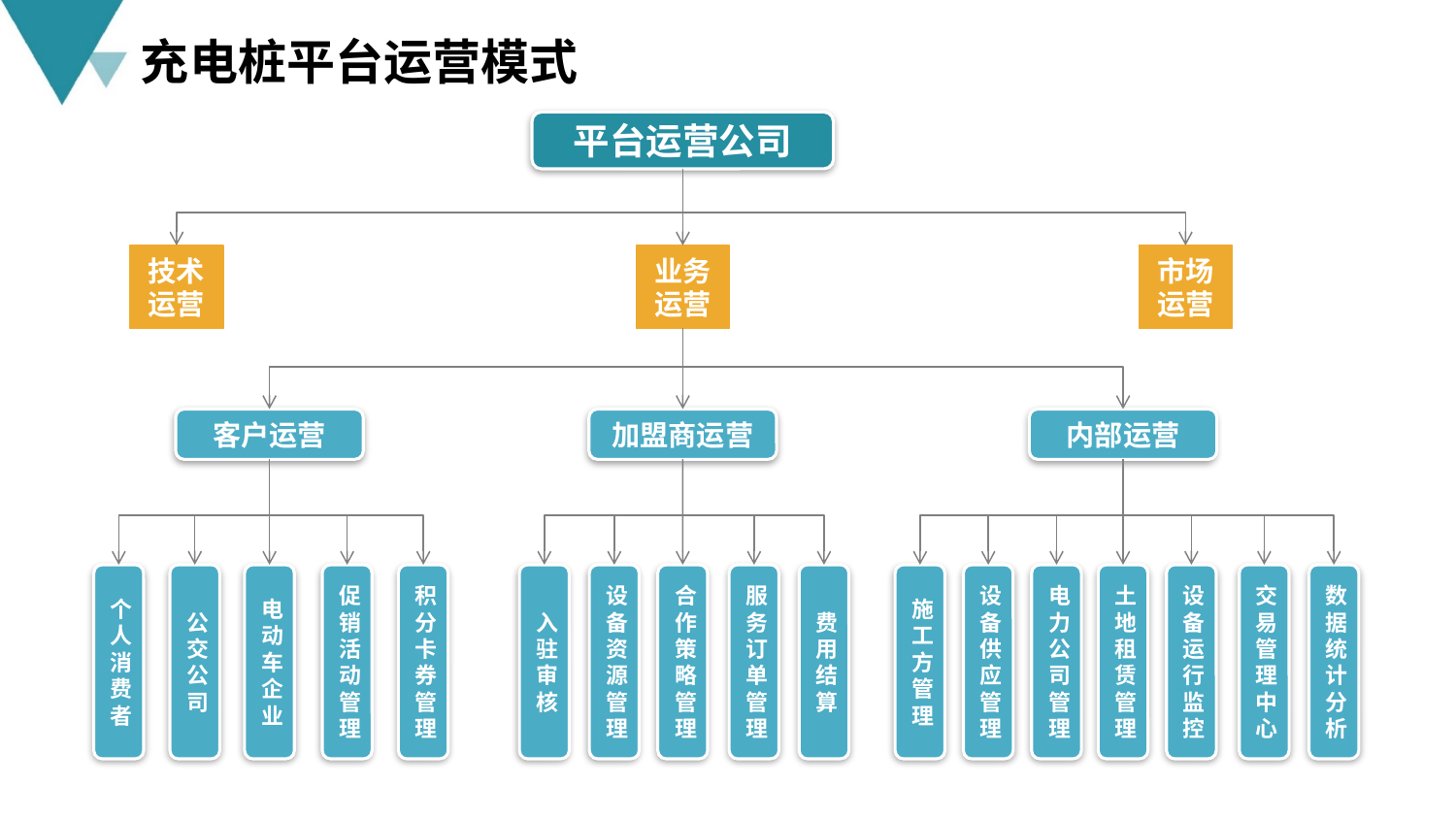

充电桩平台运营模式
平台运营公司
技术
运营
业务
运营
市场
运营
客户运营
加盟商运营
内部运营
个人消费者
公交公司
电动车企业
促销活动管理
积分
卡券管理
入驻审核
设备资源管理
合作策略管理
服务订单管理
费用结算
施工方管理
设备供应管理
电力公司管理
土地租赁管理
设备运行监控
交易
管理中心
数据统计分析
39